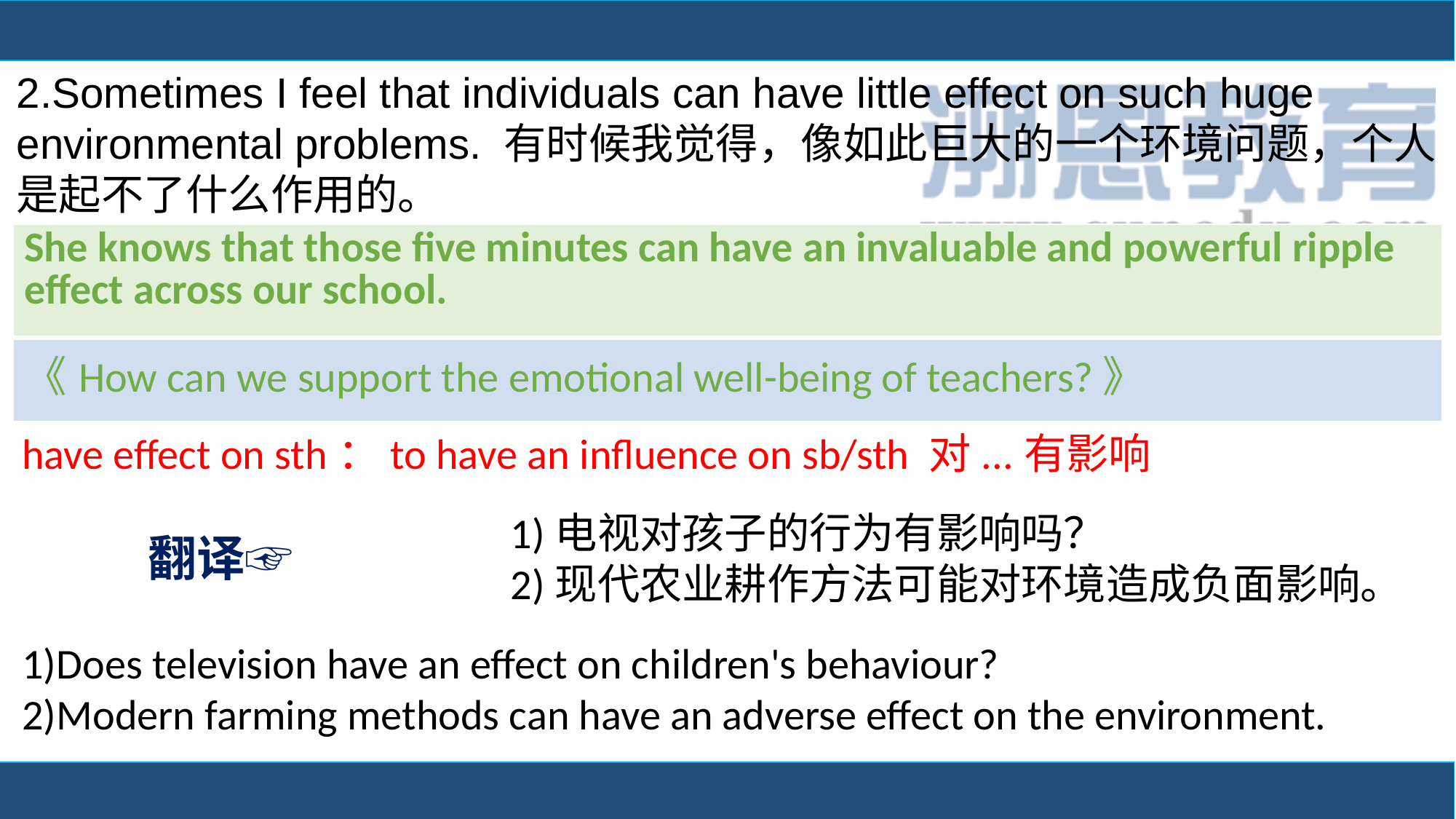

2.Sometimes I feel that individuals can have little effect on such huge environmental problems. 有时候我觉得，像如此巨大的一个环境问题，个人是起不了什么作用的。
| She knows that those five minutes can have an invaluable and powerful ripple effect across our school. |
| --- |
| 《How can we support the emotional well-being of teachers?》 |

have effect on sth：to have an influence on sb/sth 对...有影响
1)电视对孩子的行为有影响吗？
2)现代农业耕作方法可能对环境造成负面影响。
翻译☞
1)Does television have an effect on children's behaviour?
2)Modern farming methods can have an adverse effect on the environment.